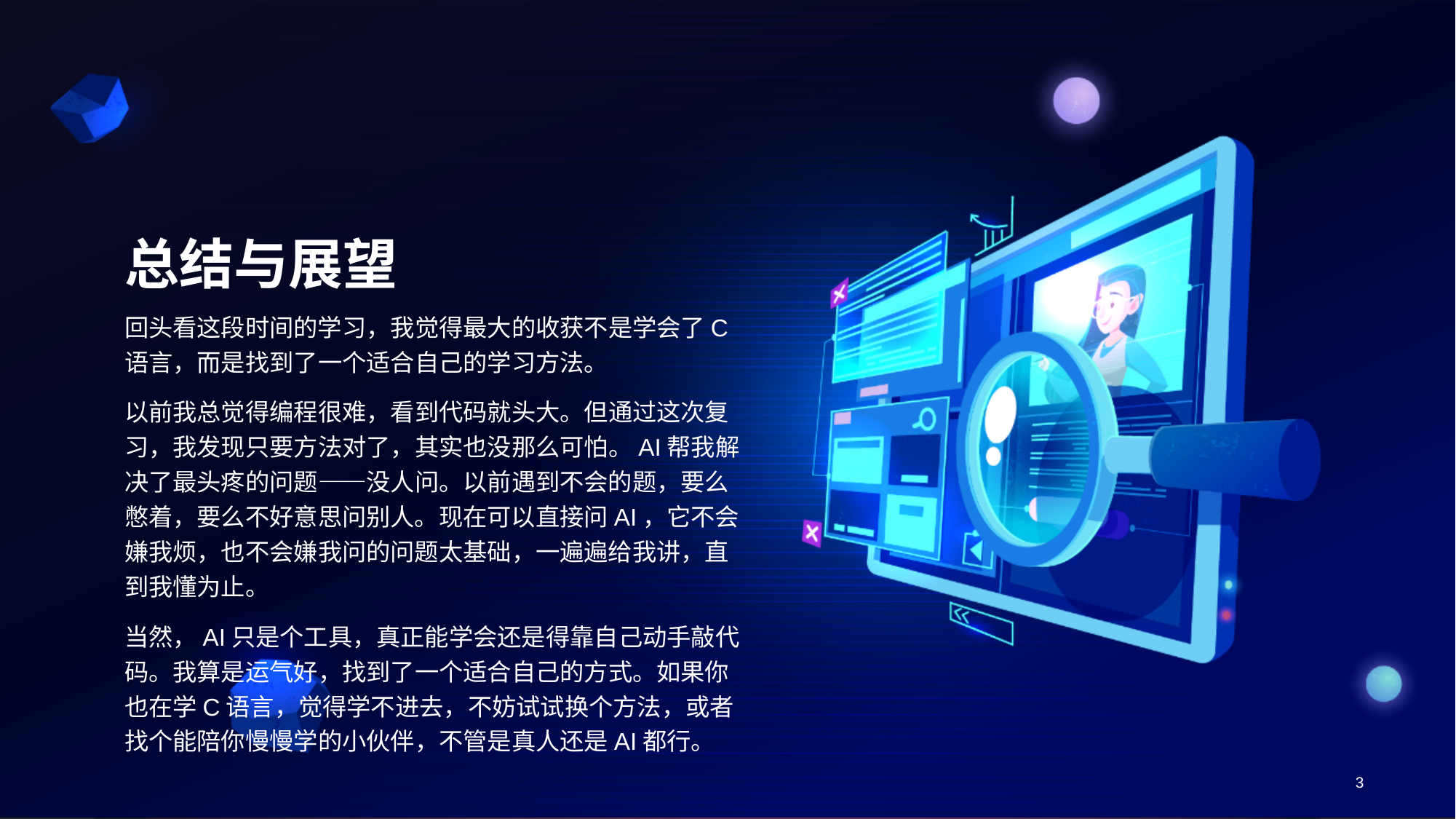

总结与展望
回头看这段时间的学习，我觉得最大的收获不是学会了C语言，而是找到了一个适合自己的学习方法。
以前我总觉得编程很难，看到代码就头大。但通过这次复习，我发现只要方法对了，其实也没那么可怕。AI帮我解决了最头疼的问题——没人问。以前遇到不会的题，要么憋着，要么不好意思问别人。现在可以直接问AI，它不会嫌我烦，也不会嫌我问的问题太基础，一遍遍给我讲，直到我懂为止。
当然，AI只是个工具，真正能学会还是得靠自己动手敲代码。我算是运气好，找到了一个适合自己的方式。如果你也在学C语言，觉得学不进去，不妨试试换个方法，或者找个能陪你慢慢学的小伙伴，不管是真人还是AI都行。
3